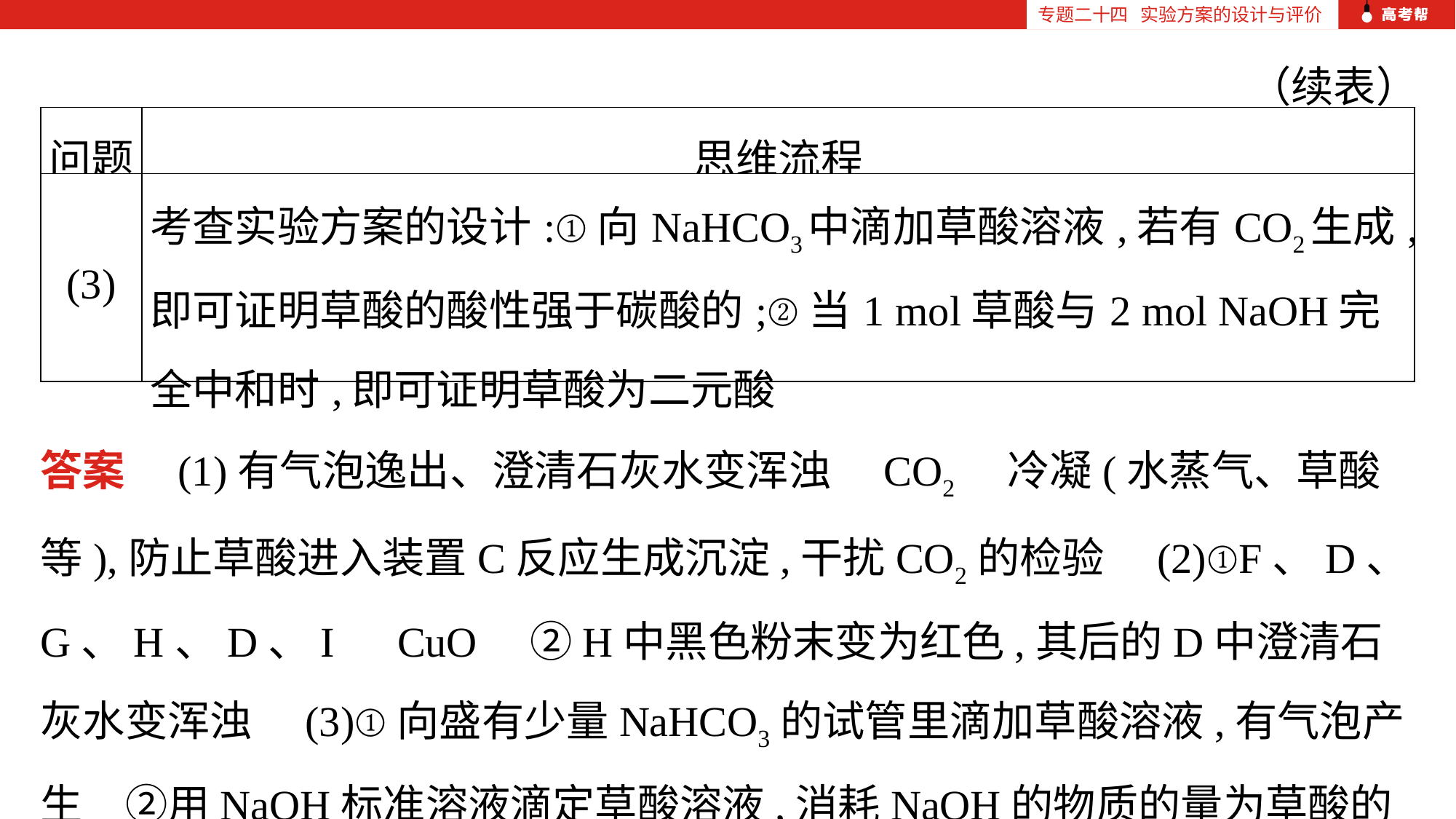

专题二十四   实验方案的设计与评价
（续表）
| 问题 | 思维流程 |
| --- | --- |
| (3) | 考查实验方案的设计:①向NaHCO3中滴加草酸溶液,若有CO2生成,即可证明草酸的酸性强于碳酸的;②当1 mol草酸与2 mol NaOH完全中和时,即可证明草酸为二元酸 |
答案　(1)有气泡逸出、澄清石灰水变浑浊　CO2　冷凝(水蒸气、草酸等),防止草酸进入装置C反应生成沉淀,干扰CO2的检验　(2)①F、D、G、H、D、I　CuO　②H中黑色粉末变为红色,其后的D中澄清石灰水变浑浊　(3)①向盛有少量NaHCO3的试管里滴加草酸溶液,有气泡产生　②用NaOH标准溶液滴定草酸溶液,消耗NaOH的物质的量为草酸的2倍